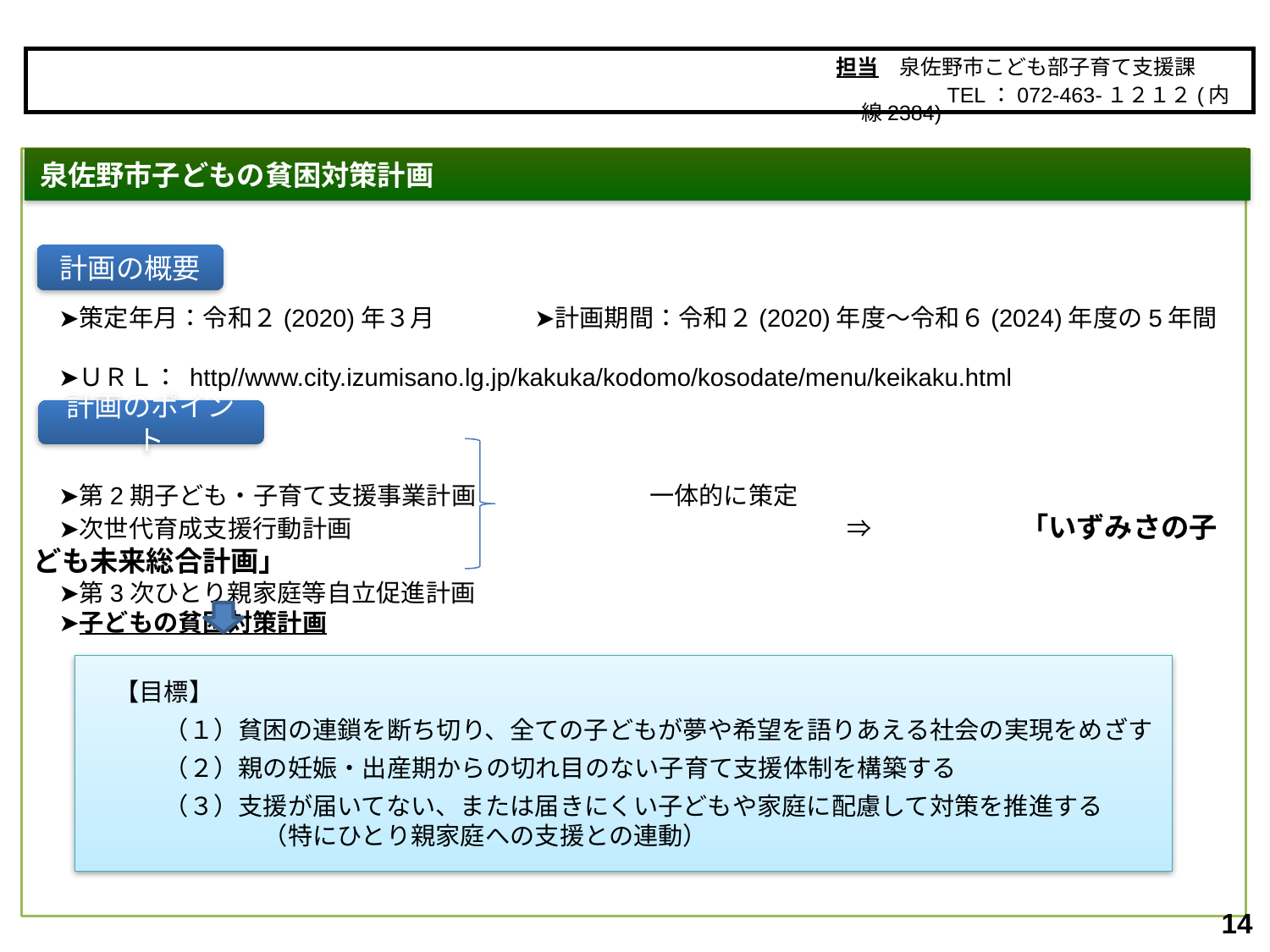

担当　泉佐野市こども部子育て支援課
　　　　　TEL：072-463-１２１２(内線2384)

泉佐野市

　➤策定年月：令和２(2020)年３月　　　　➤計画期間：令和２(2020)年度～令和６(2024)年度の5年間
　➤ＵＲＬ： http//www.city.izumisano.lg.jp/kakuka/kodomo/kosodate/menu/keikaku.html

　➤第2期子ども・子育て支援事業計画　　　　　　　一体的に策定
　➤次世代育成支援行動計画　　　　　　　　　　　　　　　　　　　　⇒　　　　　　「いずみさの子ども未来総合計画」
　➤第3次ひとり親家庭等自立促進計画
　➤子どもの貧困対策計画

泉佐野市子どもの貧困対策計画
計画の概要
計画のポイント

　【目標】

　　　（１）貧困の連鎖を断ち切り、全ての子どもが夢や希望を語りあえる社会の実現をめざす

　　　（２）親の妊娠・出産期からの切れ目のない子育て支援体制を構築する

　　　（３）支援が届いてない、または届きにくい子どもや家庭に配慮して対策を推進する
　　　　　　　（特にひとり親家庭への支援との連動）
14